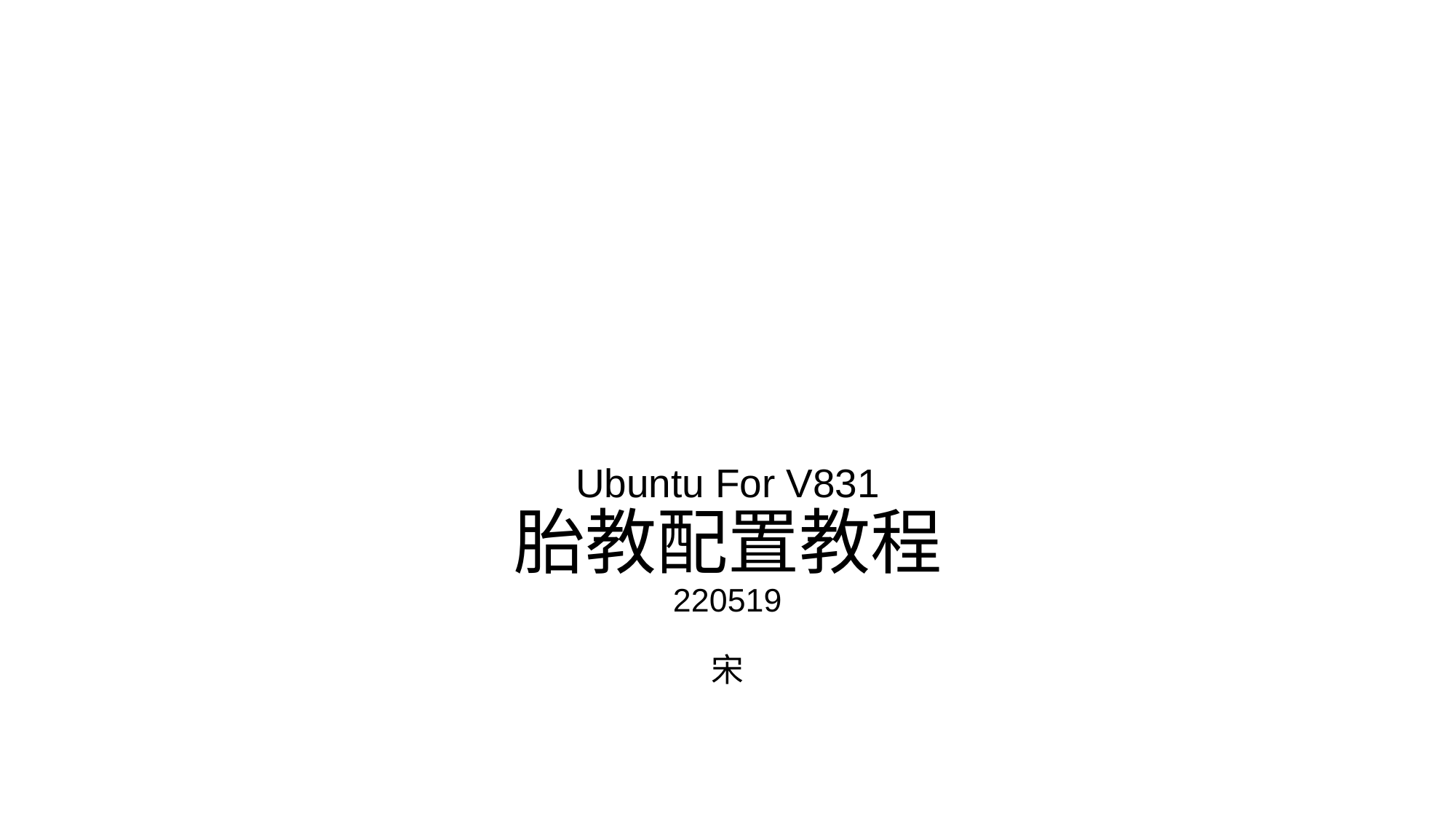

# Ubuntu For V831 胎教配置教程 220519 宋